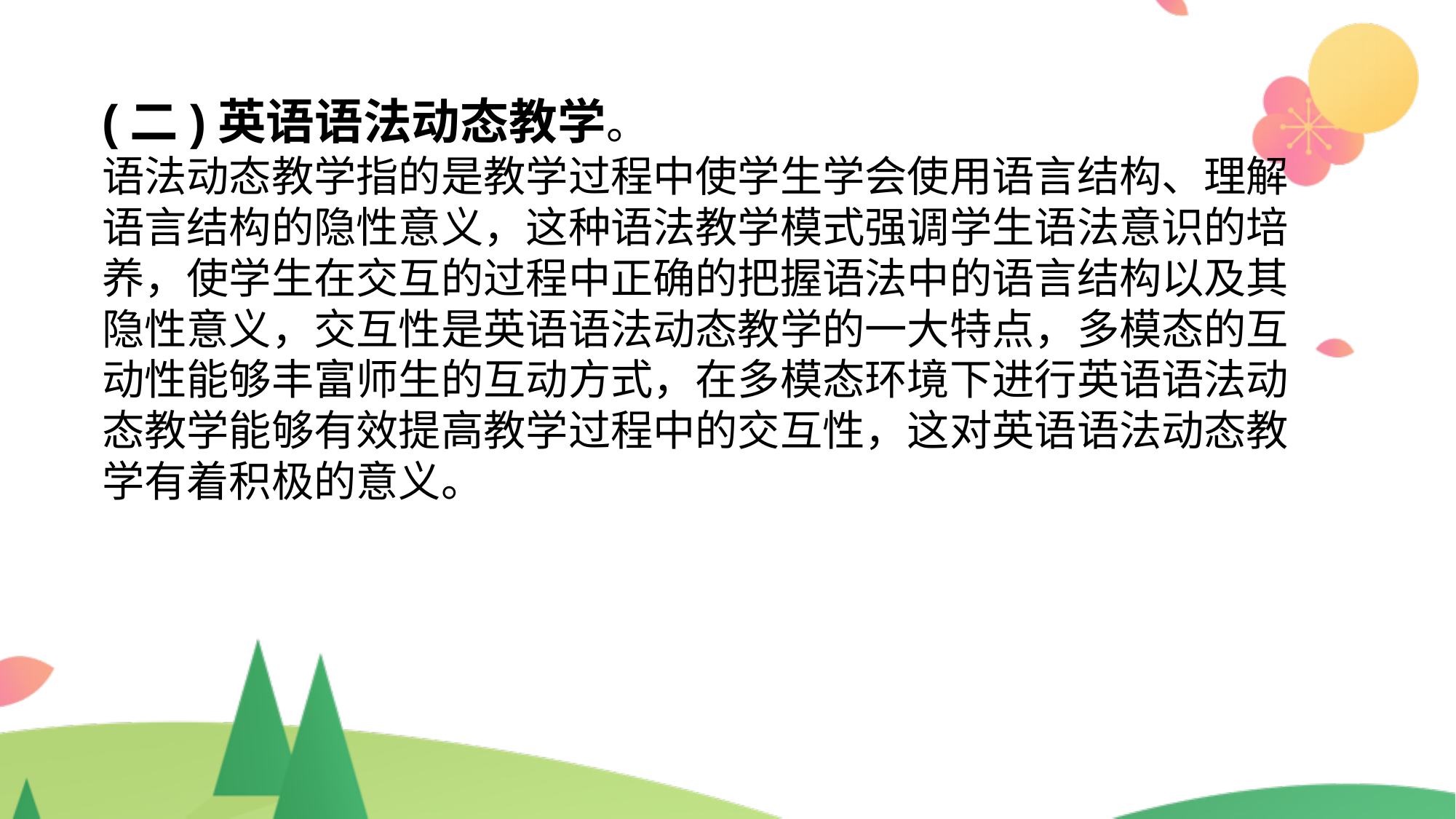

(二)英语语法动态教学。
语法动态教学指的是教学过程中使学生学会使用语言结构、理解语言结构的隐性意义，这种语法教学模式强调学生语法意识的培养，使学生在交互的过程中正确的把握语法中的语言结构以及其隐性意义，交互性是英语语法动态教学的一大特点，多模态的互动性能够丰富师生的互动方式，在多模态环境下进行英语语法动态教学能够有效提高教学过程中的交互性，这对英语语法动态教学有着积极的意义。